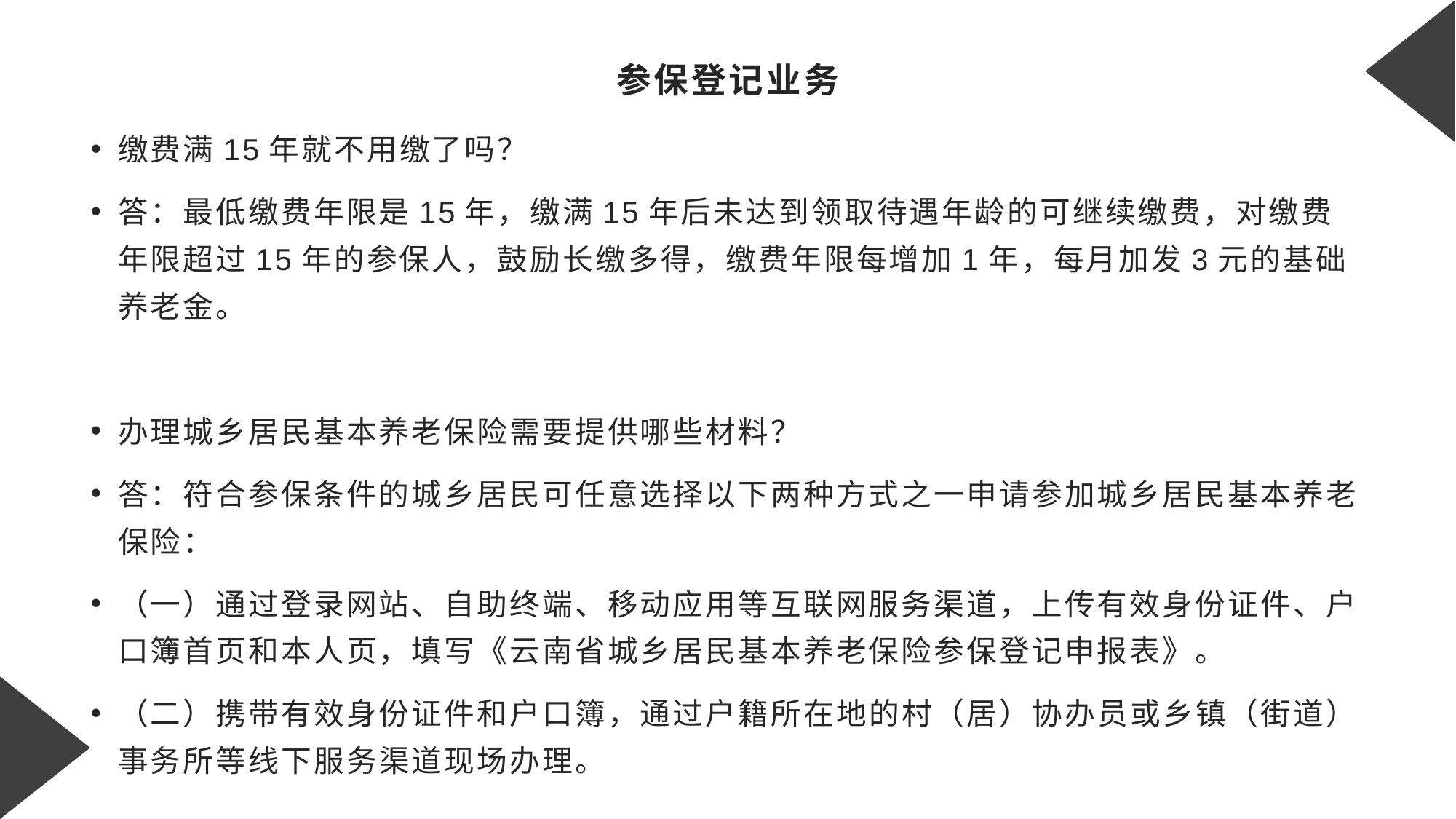

# 参保登记业务
缴费满15年就不用缴了吗？
答：最低缴费年限是15年，缴满15年后未达到领取待遇年龄的可继续缴费，对缴费年限超过15年的参保人，鼓励长缴多得，缴费年限每增加1年，每月加发3元的基础养老金。

办理城乡居民基本养老保险需要提供哪些材料？
答：符合参保条件的城乡居民可任意选择以下两种方式之一申请参加城乡居民基本养老保险：
（一）通过登录网站、自助终端、移动应用等互联网服务渠道，上传有效身份证件、户口簿首页和本人页，填写《云南省城乡居民基本养老保险参保登记申报表》。
（二）携带有效身份证件和户口簿，通过户籍所在地的村（居）协办员或乡镇（街道）事务所等线下服务渠道现场办理。